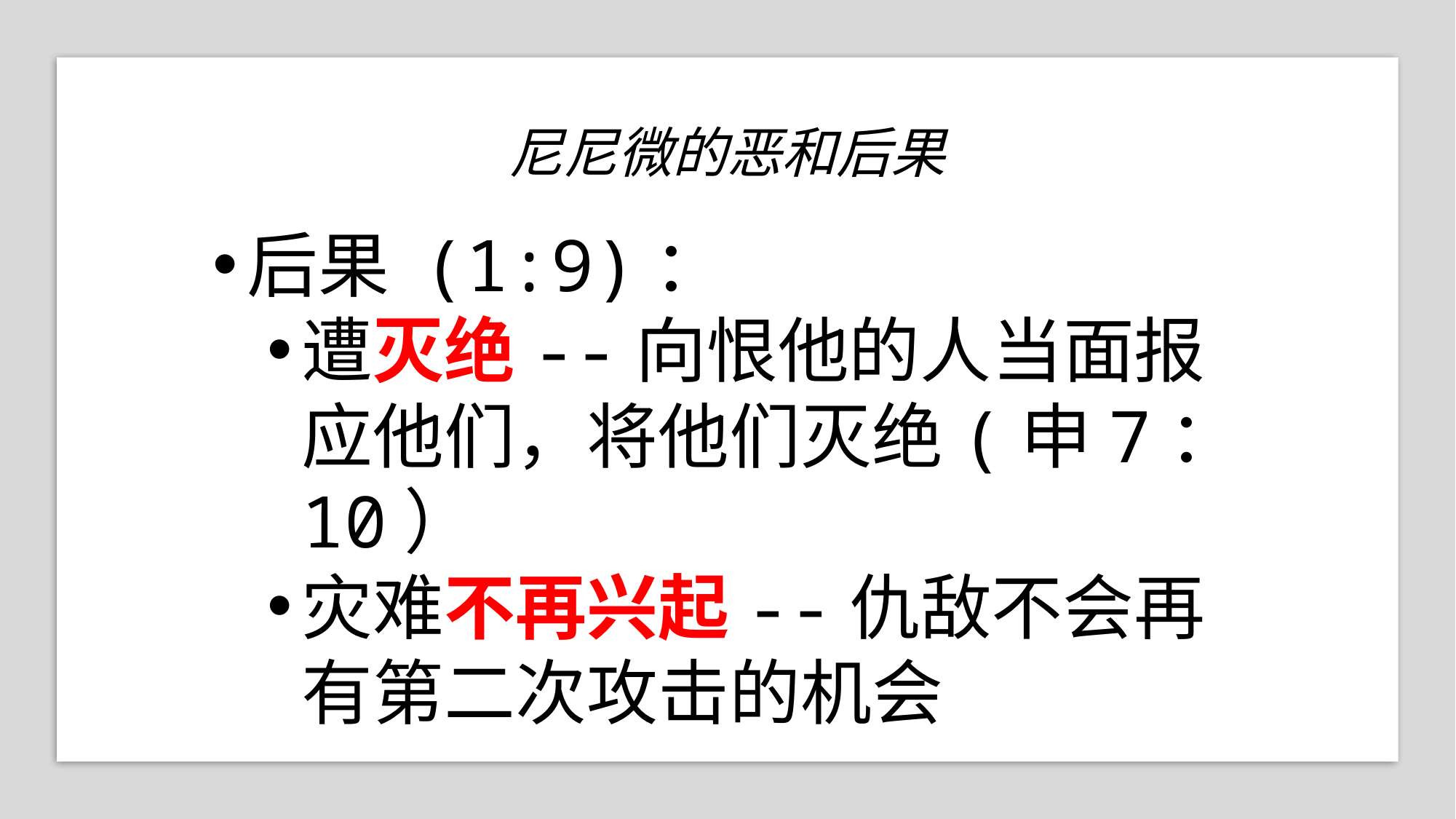

尼尼微的恶和后果

后果 (1:9)：
遭灭绝--向恨他的人当面报应他们，将他们灭绝(申7：10）
灾难不再兴起--仇敌不会再有第二次攻击的机会

22